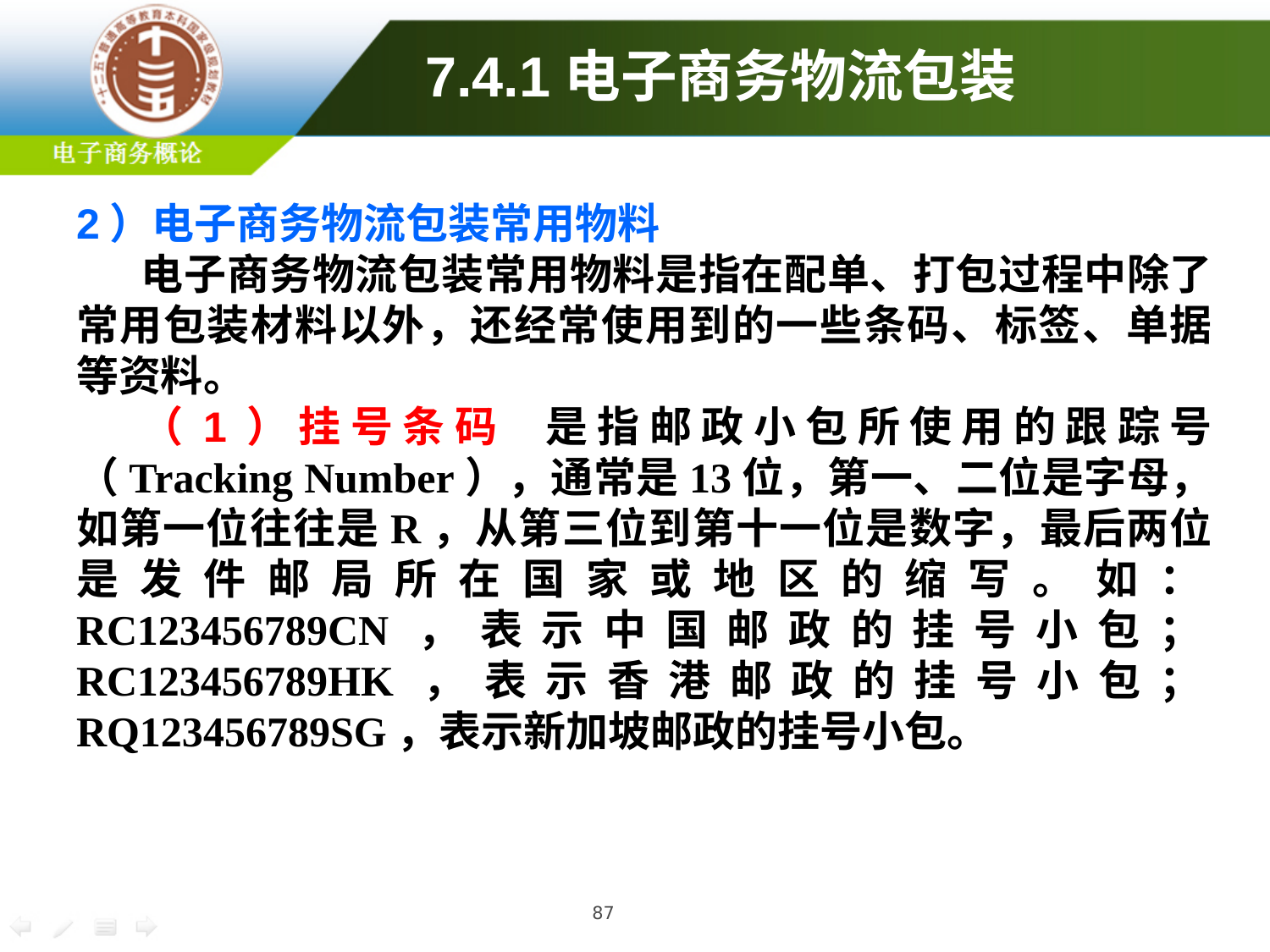

# 7.4.1电子商务物流包装
2）电子商务物流包装常用物料
电子商务物流包装常用物料是指在配单、打包过程中除了常用包装材料以外，还经常使用到的一些条码、标签、单据等资料。
（1）挂号条码  是指邮政小包所使用的跟踪号（Tracking Number），通常是13位，第一、二位是字母，如第一位往往是R，从第三位到第十一位是数字，最后两位是发件邮局所在国家或地区的缩写。如：RC123456789CN，表示中国邮政的挂号小包；RC123456789HK，表示香港邮政的挂号小包；RQ123456789SG，表示新加坡邮政的挂号小包。

87